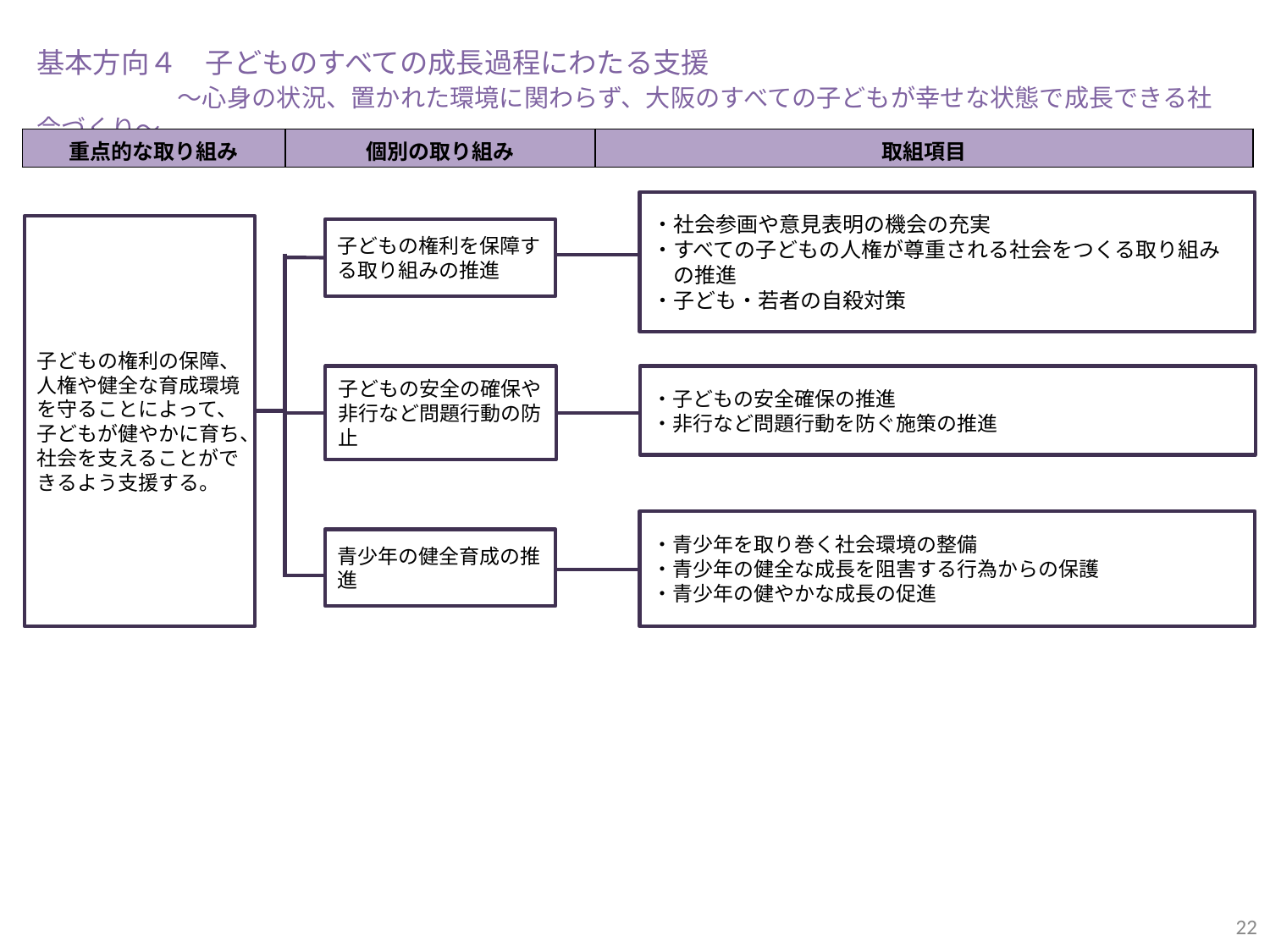

基本方向４　子どものすべての成長過程にわたる支援
　　　　　～心身の状況、置かれた環境に関わらず、大阪のすべての子どもが幸せな状態で成長できる社会づくり～
| 重点的な取り組み | 個別の取り組み | 取組項目 |
| --- | --- | --- |
・社会参画や意見表明の機会の充実
・すべての子どもの人権が尊重される社会をつくる取り組み
　の推進
・子ども・若者の自殺対策
子どもの権利の保障、人権や健全な育成環境を守ることによって、子どもが健やかに育ち、社会を支えることができるよう支援する。
子どもの権利を保障する取り組みの推進
子どもの安全の確保や非行など問題行動の防止
・子どもの安全確保の推進
・非行など問題行動を防ぐ施策の推進
・青少年を取り巻く社会環境の整備
・青少年の健全な成長を阻害する行為からの保護
・青少年の健やかな成長の促進
青少年の健全育成の推進
22